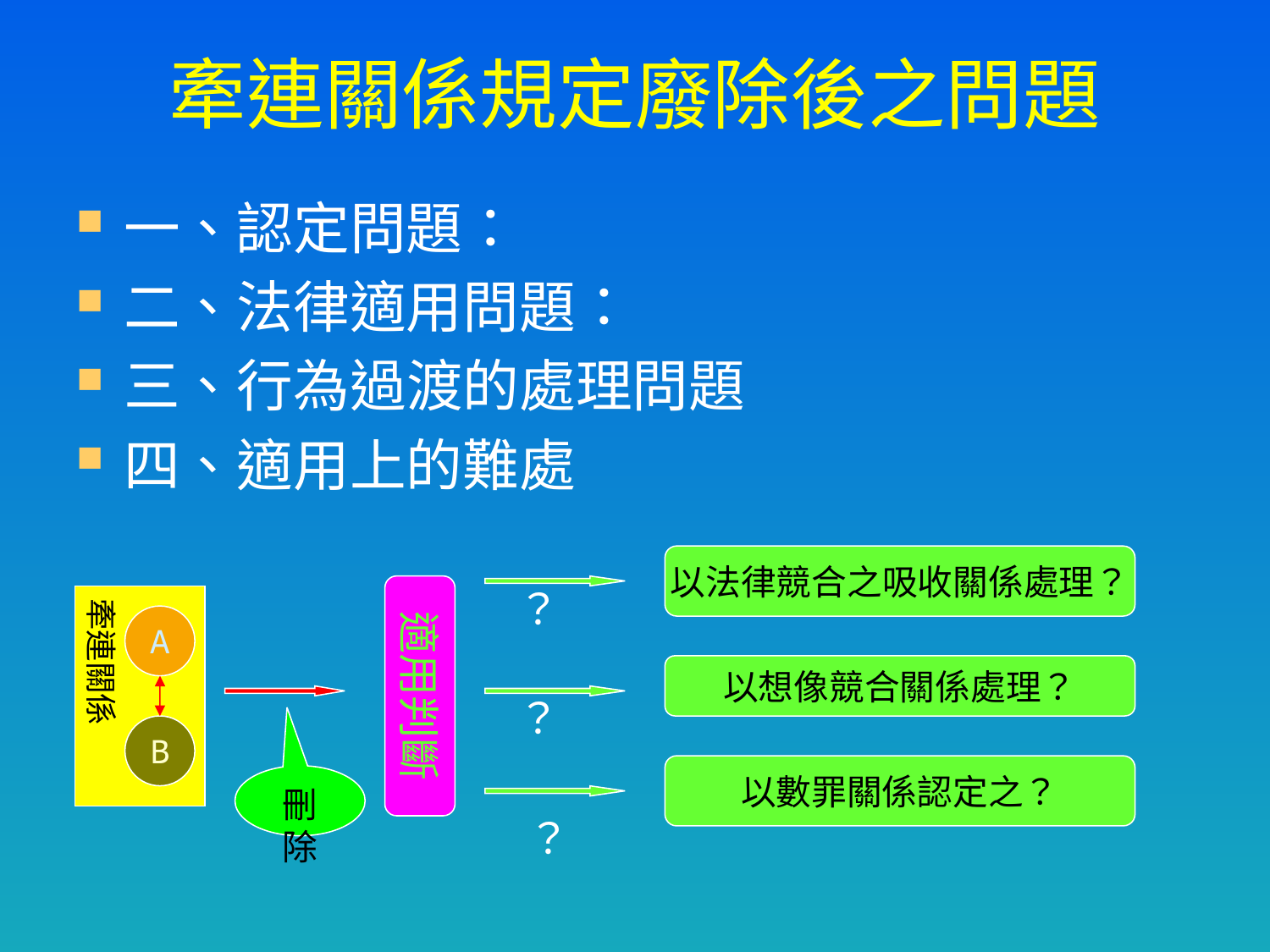

# 牽連關係規定廢除後之問題
一、認定問題：
二、法律適用問題：
三、行為過渡的處理問題
四、適用上的難處
以法律競合之吸收關係處理？
適用判斷

？

牽連關係
A
以想像競合關係處理？

？
B
以數罪關係認定之？
刪除

？